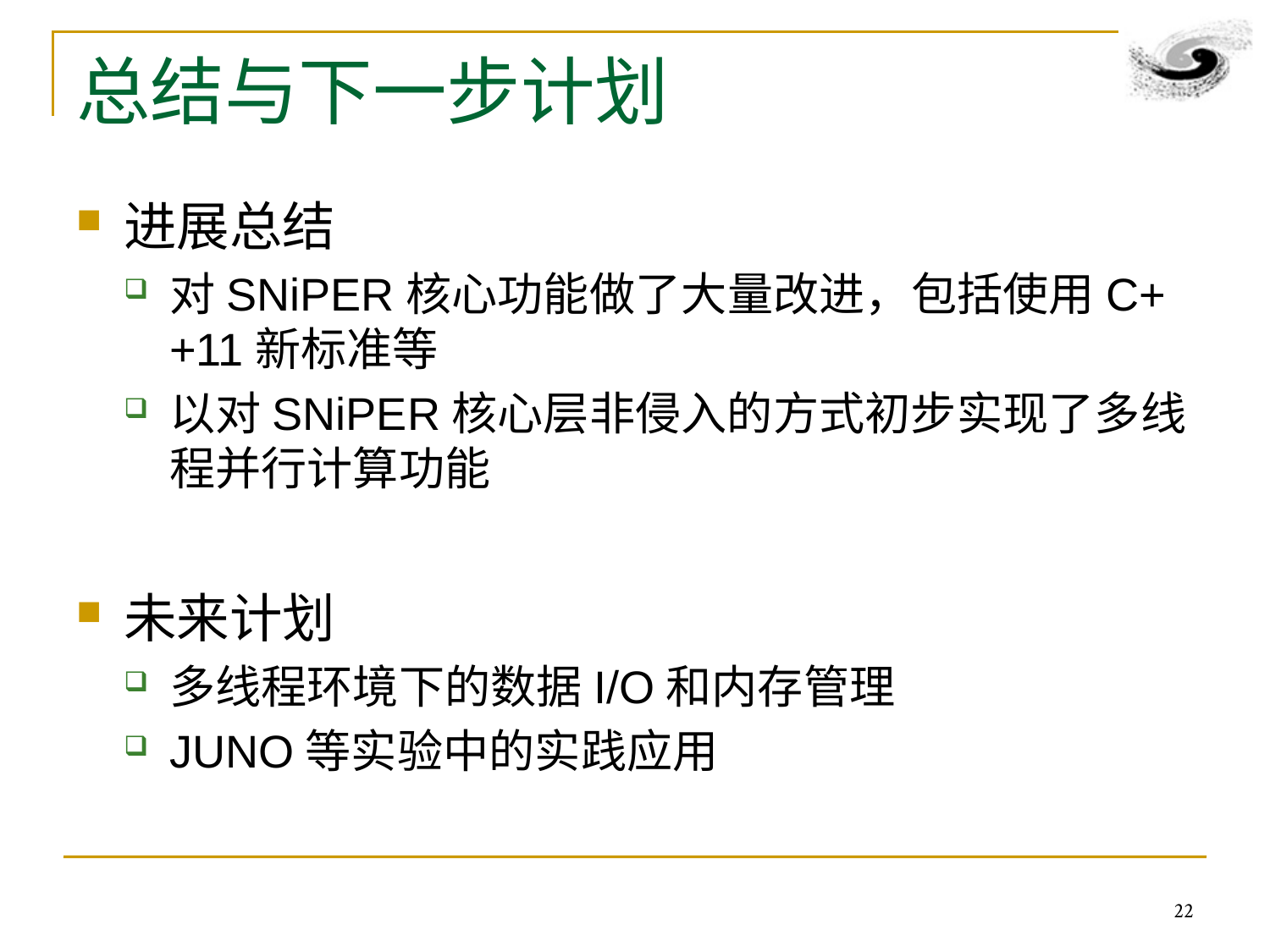

# 总结与下一步计划
进展总结
对SNiPER核心功能做了大量改进，包括使用C++11新标准等
以对SNiPER核心层非侵入的方式初步实现了多线程并行计算功能

未来计划
多线程环境下的数据I/O和内存管理
JUNO等实验中的实践应用
22